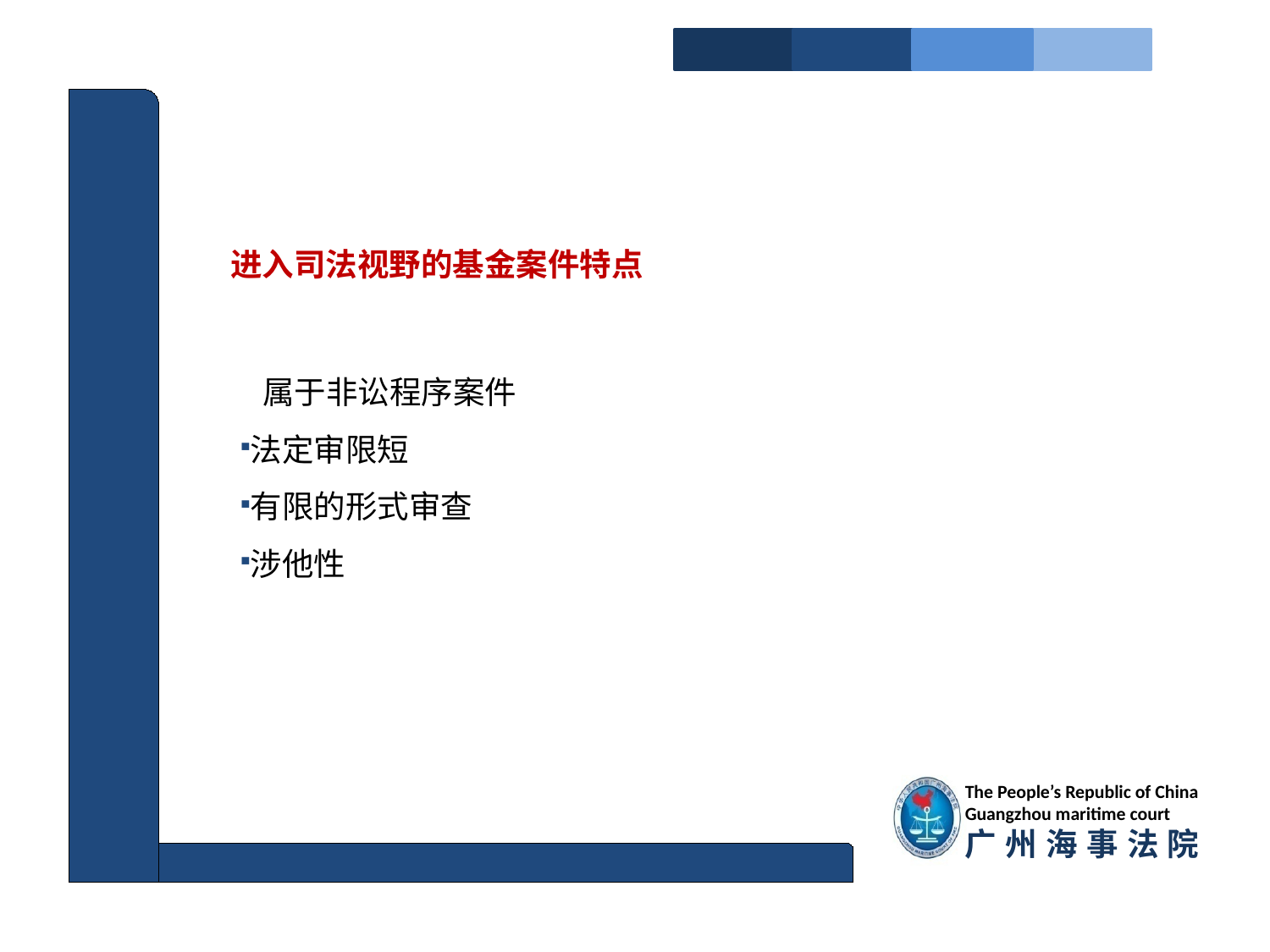

进入司法视野的基金案件特点

  属于非讼程序案件
法定审限短
有限的形式审查
涉他性